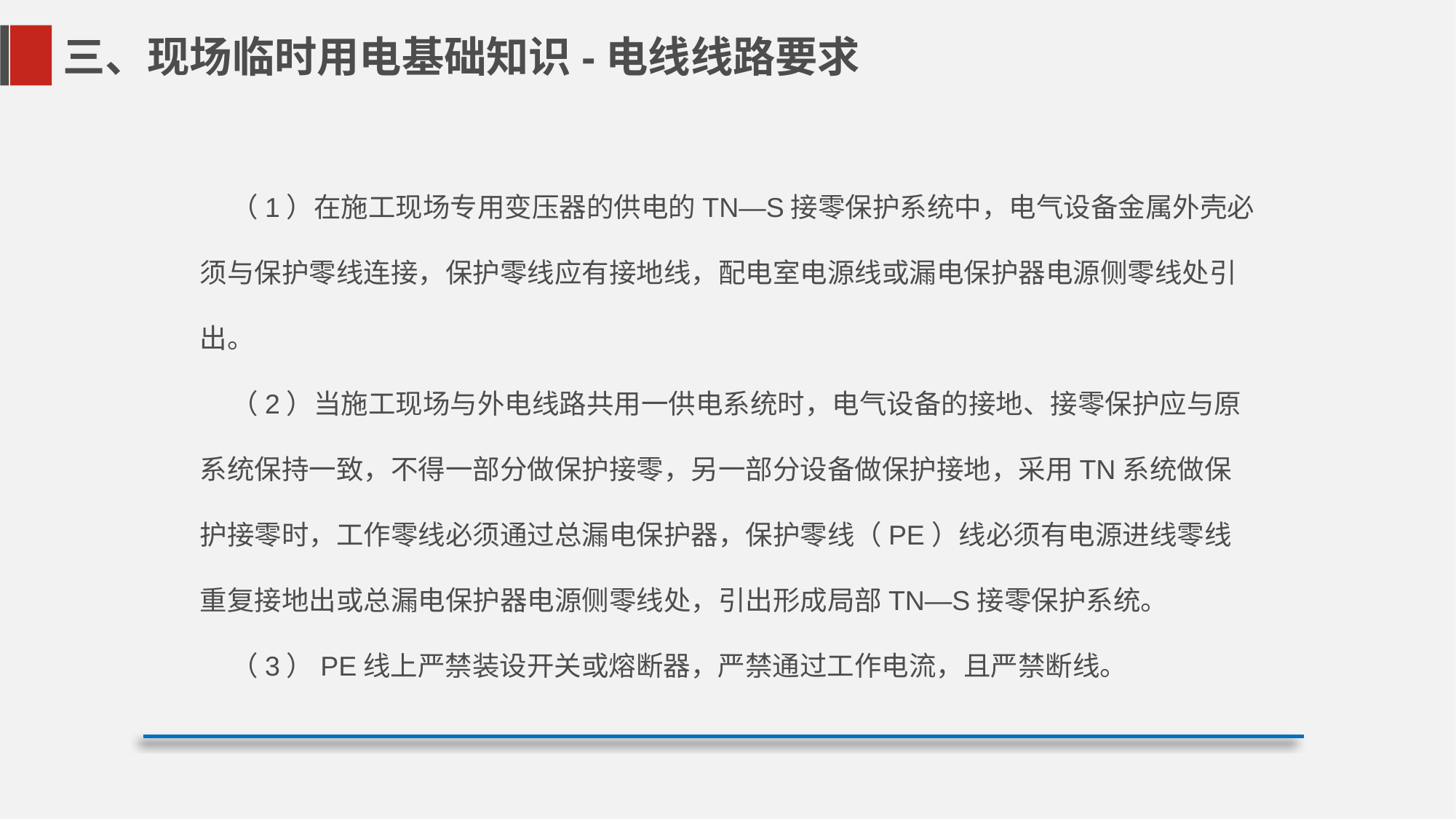

三、现场临时用电基础知识-电线线路要求

    （1）在施工现场专用变压器的供电的TN—S接零保护系统中，电气设备金属外壳必须与保护零线连接，保护零线应有接地线，配电室电源线或漏电保护器电源侧零线处引出。
    （2）当施工现场与外电线路共用一供电系统时，电气设备的接地、接零保护应与原系统保持一致，不得一部分做保护接零，另一部分设备做保护接地，采用TN系统做保护接零时，工作零线必须通过总漏电保护器，保护零线（PE）线必须有电源进线零线重复接地出或总漏电保护器电源侧零线处，引出形成局部TN—S接零保护系统。
    （3）PE线上严禁装设开关或熔断器，严禁通过工作电流，且严禁断线。